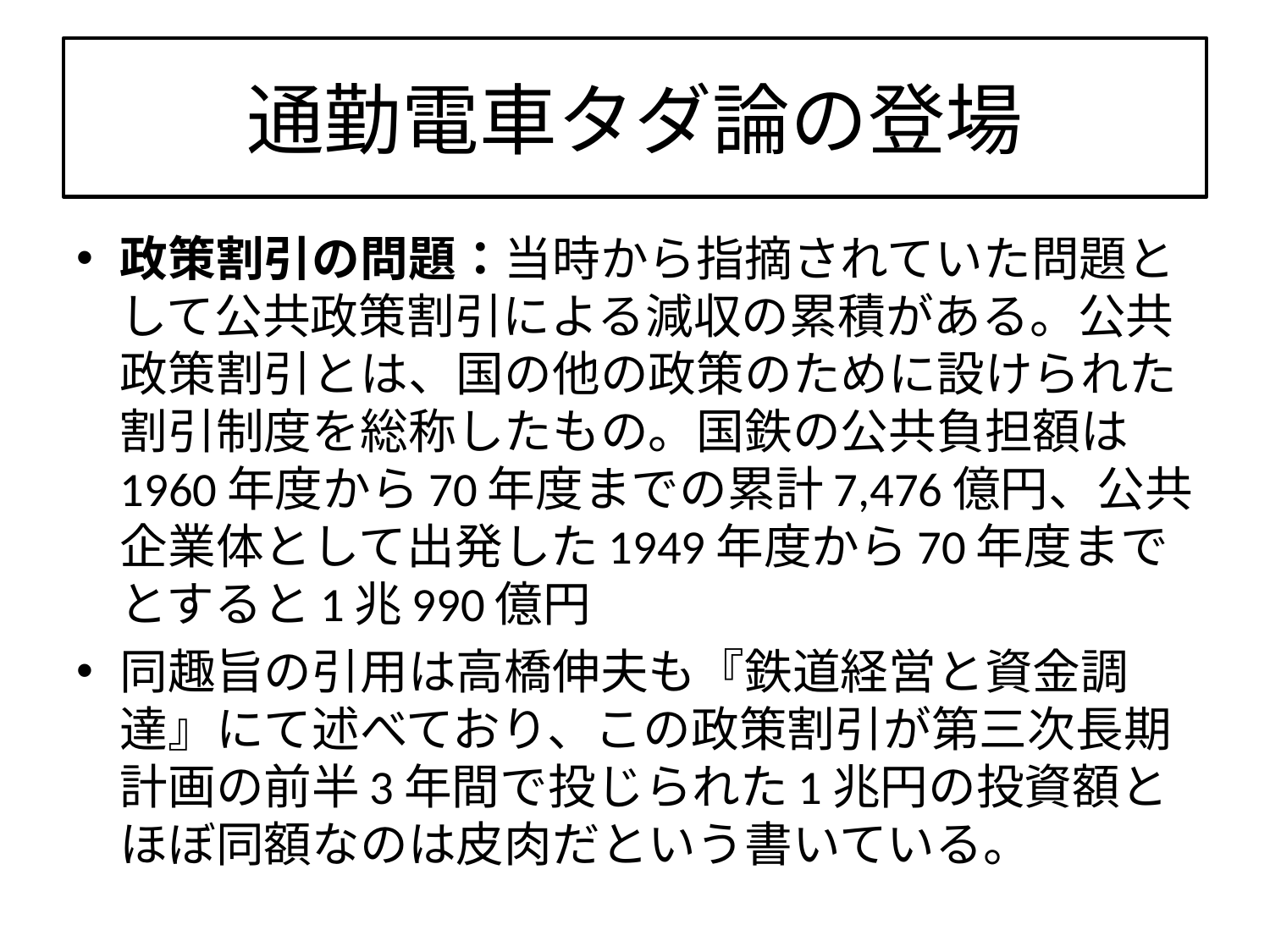

# 通勤電車タダ論の登場
政策割引の問題：当時から指摘されていた問題として公共政策割引による減収の累積がある。公共政策割引とは、国の他の政策のために設けられた割引制度を総称したもの。国鉄の公共負担額は1960年度から70年度までの累計7,476億円、公共企業体として出発した1949年度から70年度までとすると1兆990億円
同趣旨の引用は高橋伸夫も『鉄道経営と資金調達』にて述べており、この政策割引が第三次長期計画の前半3年間で投じられた1兆円の投資額とほぼ同額なのは皮肉だという書いている。